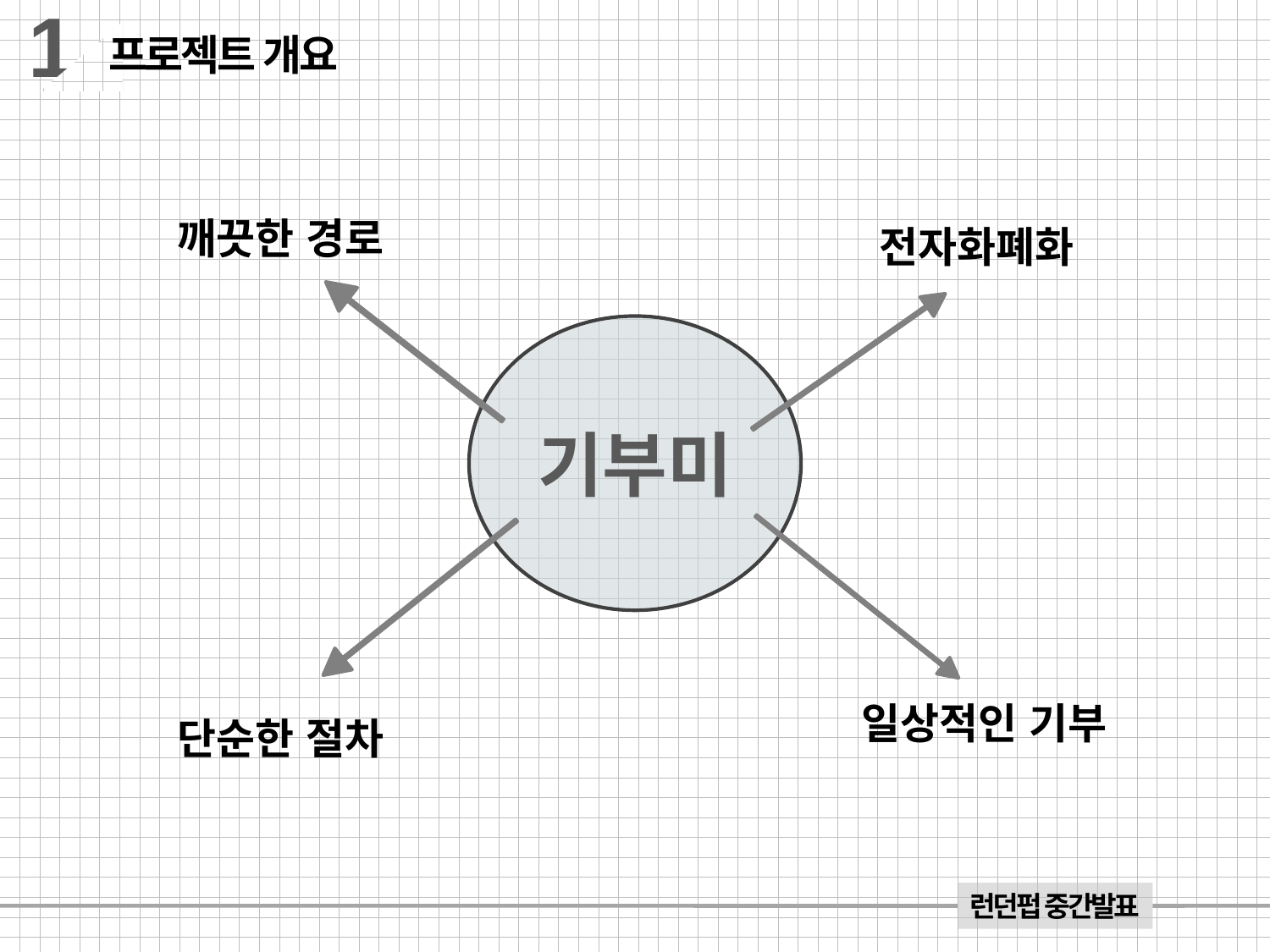

1

프로젝트 개요
깨끗한 경로
전자화폐화

기부미

일상적인 기부
단순한 절차
런던펍 중간발표